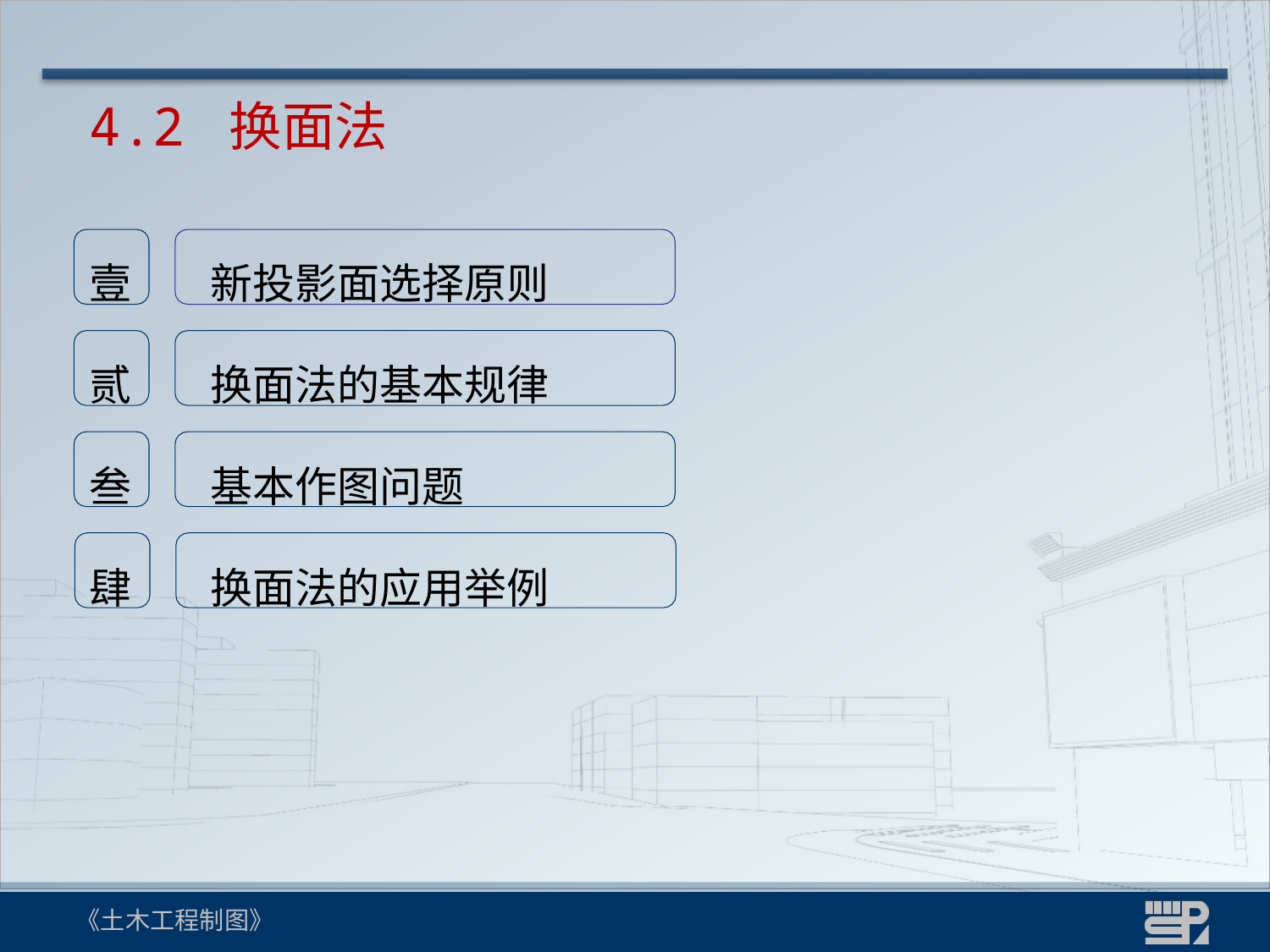

4.2 换面法
     新投影面选择原则
     换面法的基本规律
     基本作图问题
     换面法的应用举例